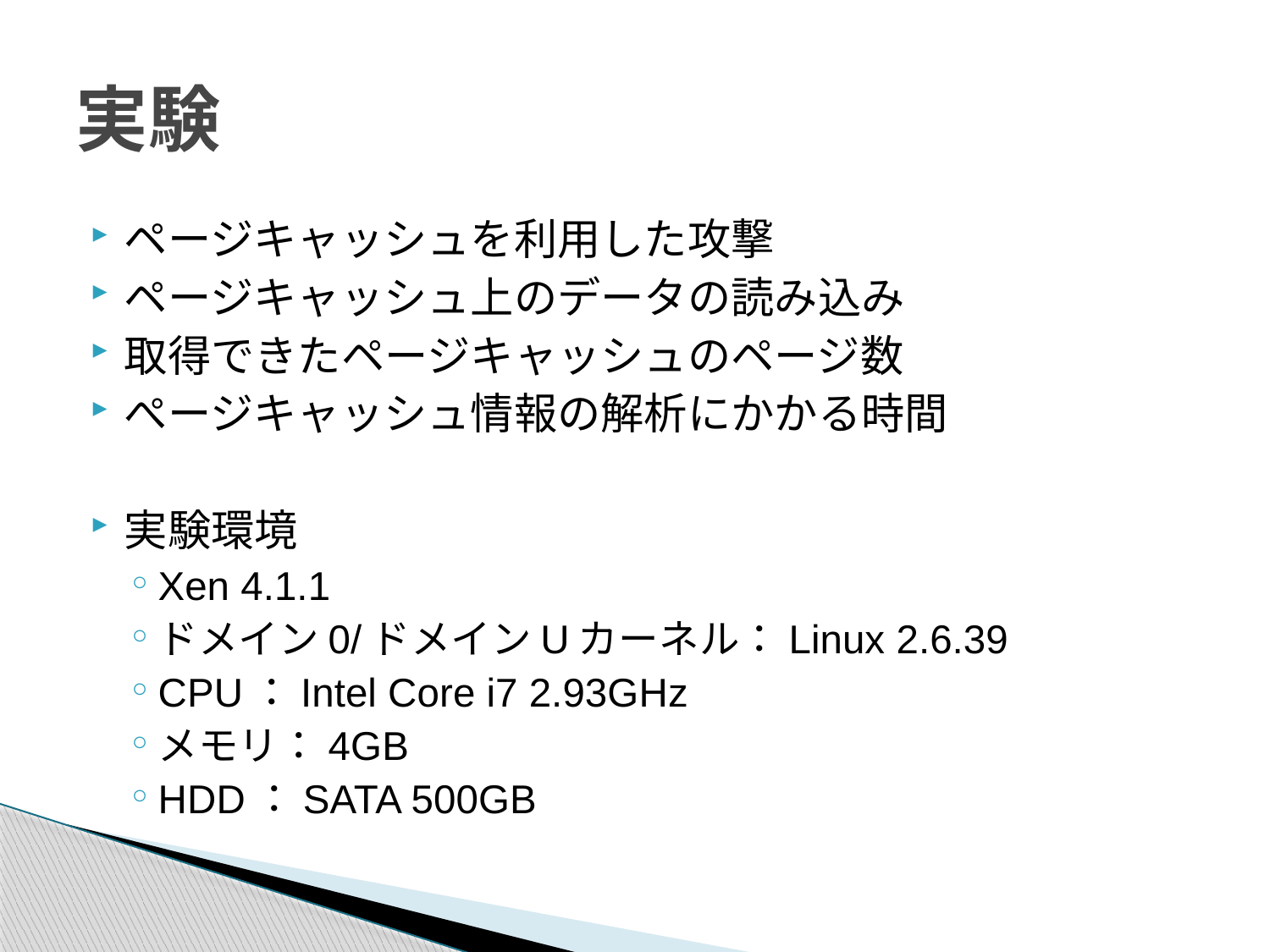

# 実験
ページキャッシュを利用した攻撃
ページキャッシュ上のデータの読み込み
取得できたページキャッシュのページ数
ぺージキャッシュ情報の解析にかかる時間

実験環境
Xen 4.1.1
ドメイン0/ドメインUカーネル：Linux 2.6.39
CPU：Intel Core i7 2.93GHz
メモリ：4GB
HDD：SATA 500GB